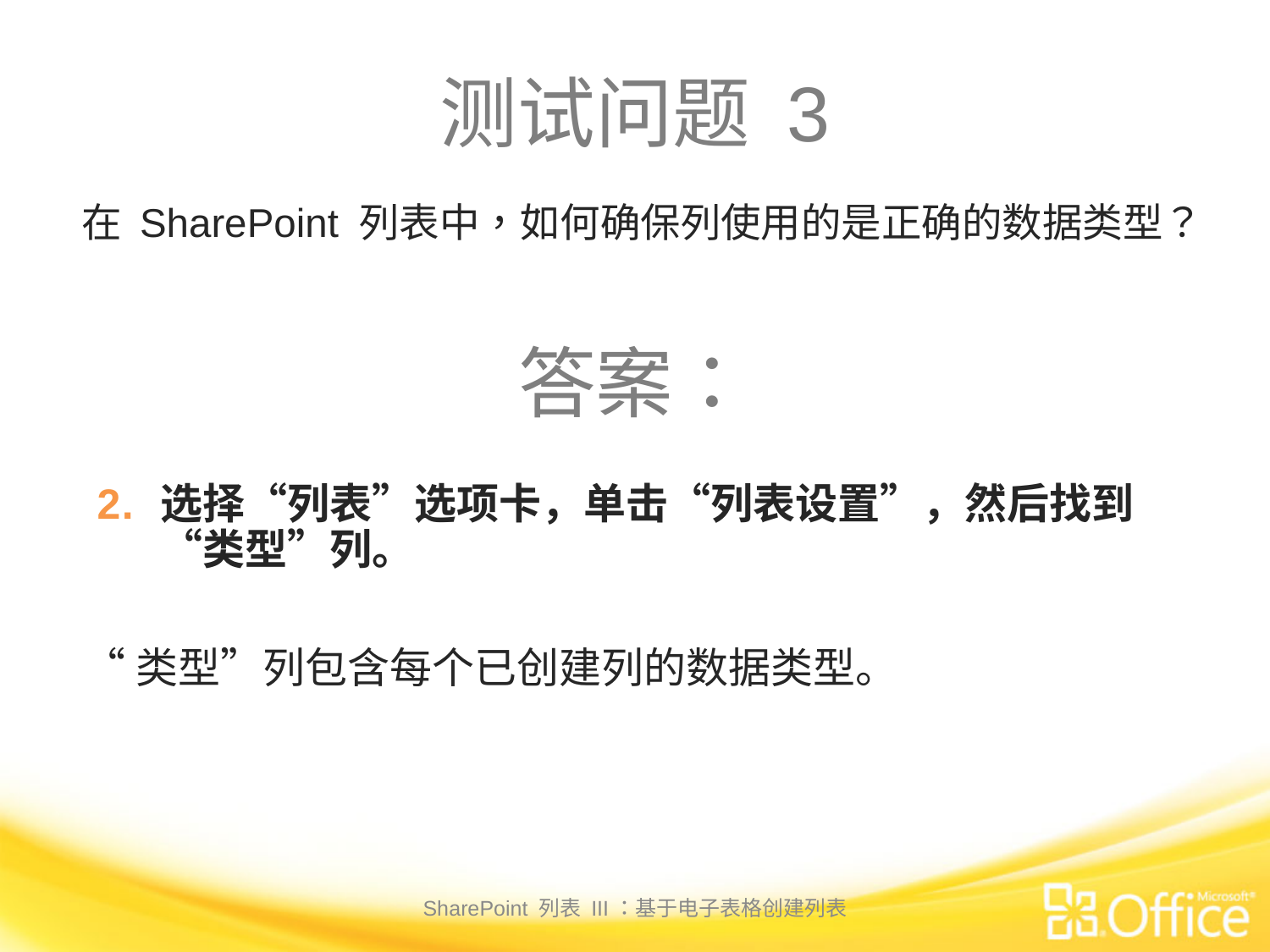

# 测试问题 3
在 SharePoint 列表中，如何确保列使用的是正确的数据类型？
答案：
选择“列表”选项卡，单击“列表设置”，然后找到“类型”列。
“类型”列包含每个已创建列的数据类型。
SharePoint 列表 III：基于电子表格创建列表